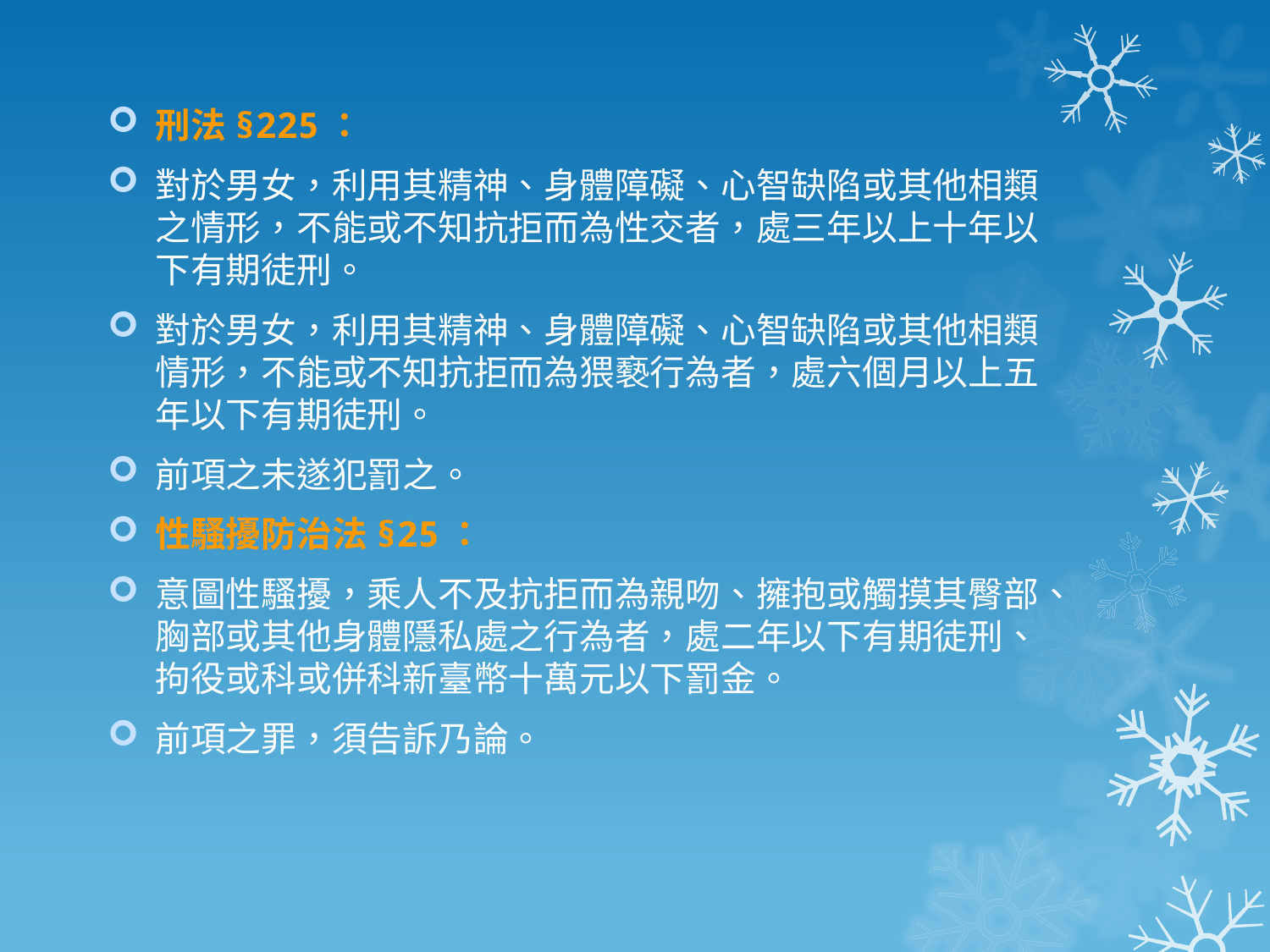

刑法§225：
對於男女，利用其精神、身體障礙、心智缺陷或其他相類之情形，不能或不知抗拒而為性交者，處三年以上十年以下有期徒刑。
對於男女，利用其精神、身體障礙、心智缺陷或其他相類情形，不能或不知抗拒而為猥褻行為者，處六個月以上五年以下有期徒刑。
前項之未遂犯罰之。
性騷擾防治法§25：
意圖性騷擾，乘人不及抗拒而為親吻、擁抱或觸摸其臀部、胸部或其他身體隱私處之行為者，處二年以下有期徒刑、拘役或科或併科新臺幣十萬元以下罰金。
前項之罪，須告訴乃論。